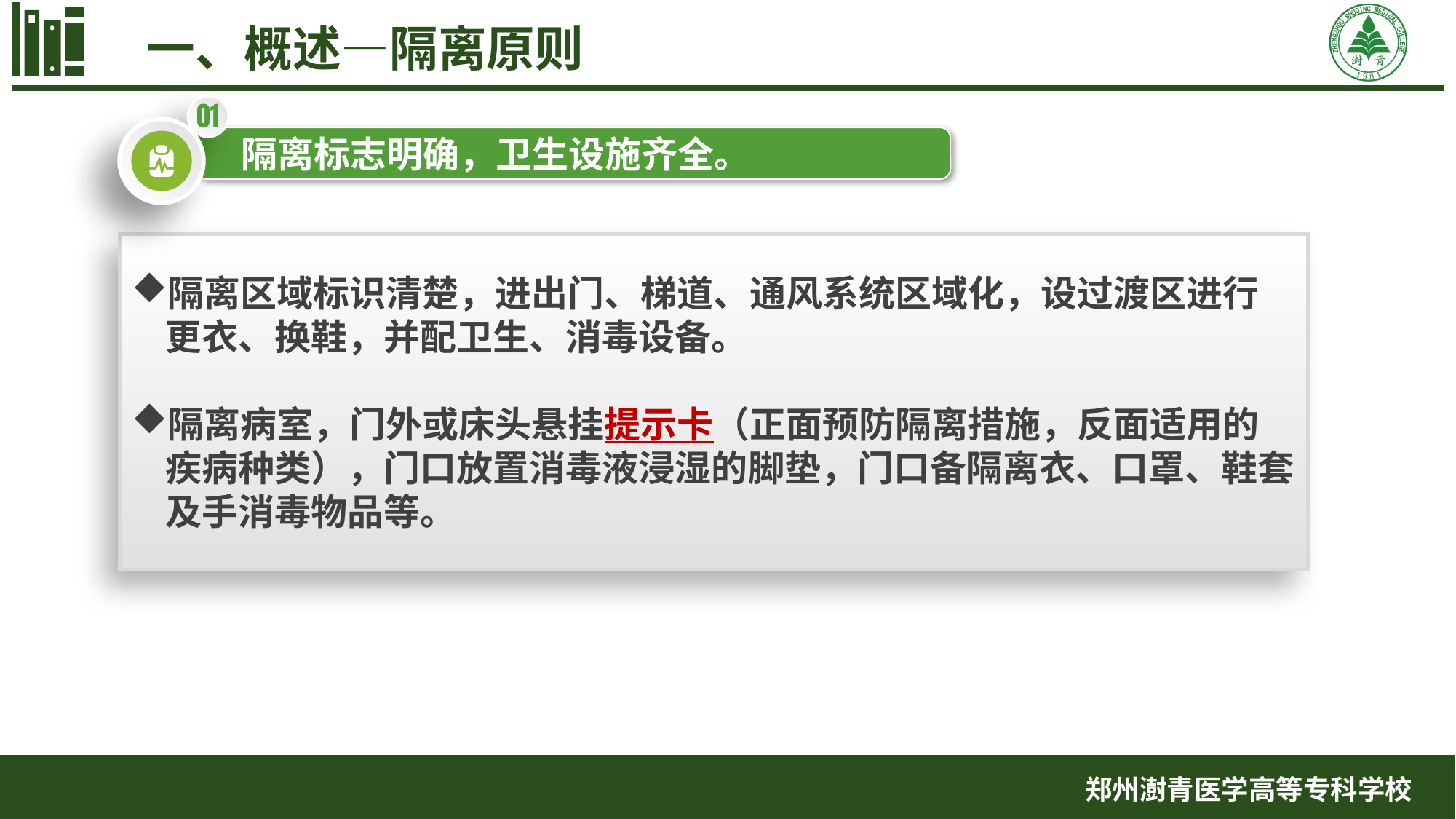

一、概述—隔离原则

01

   隔离标志明确，卫生设施齐全。
隔离区域标识清楚，进出门、梯道、通风系统区域化，设过渡区进行更衣、换鞋，并配卫生、消毒设备。

隔离病室，门外或床头悬挂提示卡（正面预防隔离措施，反面适用的疾病种类），门口放置消毒液浸湿的脚垫，门口备隔离衣、口罩、鞋套及手消毒物品等。
郑州澍青医学高等专科学校